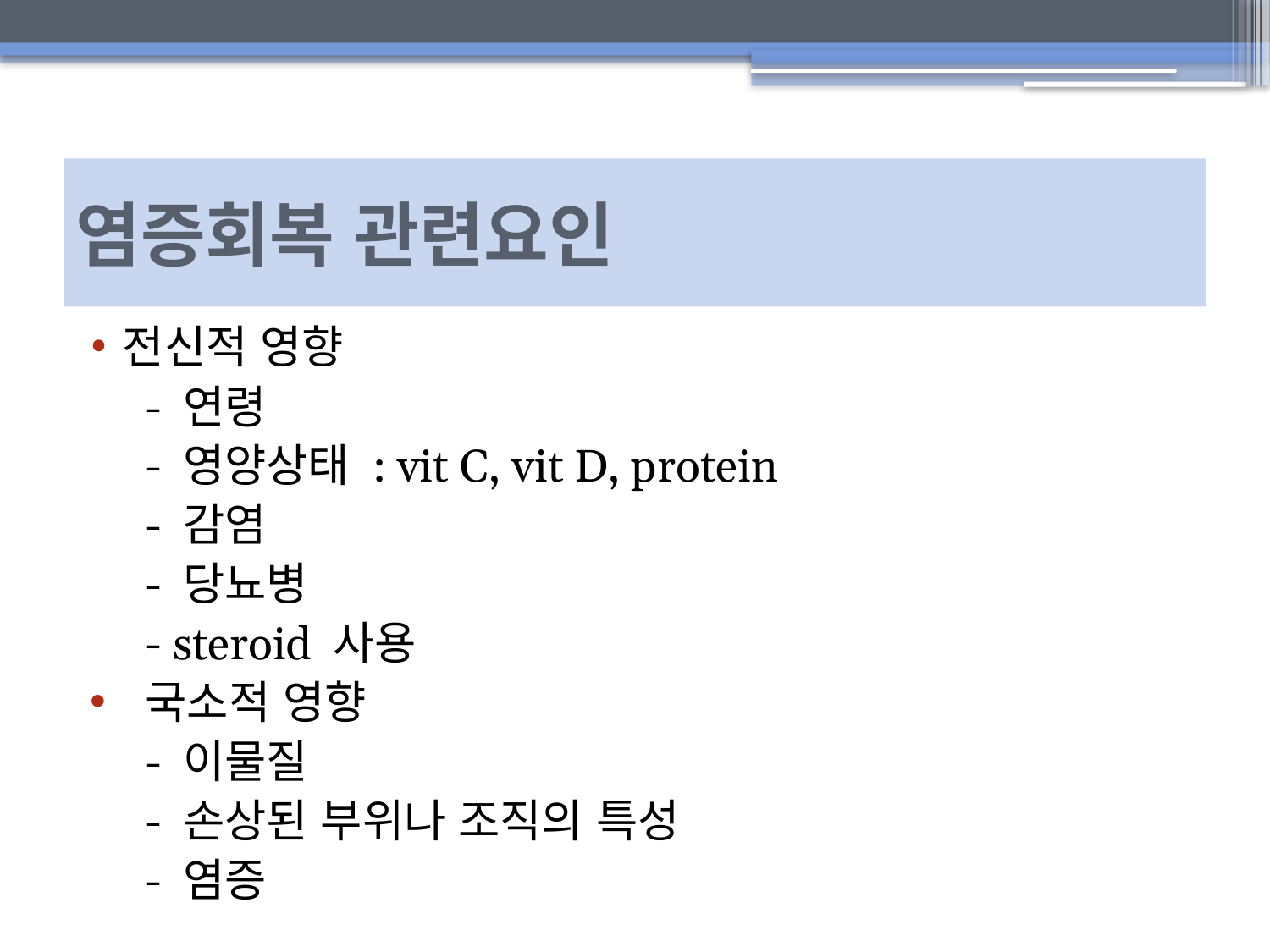

# 염증회복 관련요인
전신적 영향
     - 연령
     - 영양상태 : vit C, vit D, protein
     - 감염
     - 당뇨병
     - steroid 사용
 국소적 영향
     - 이물질
     - 손상된 부위나 조직의 특성
     - 염증